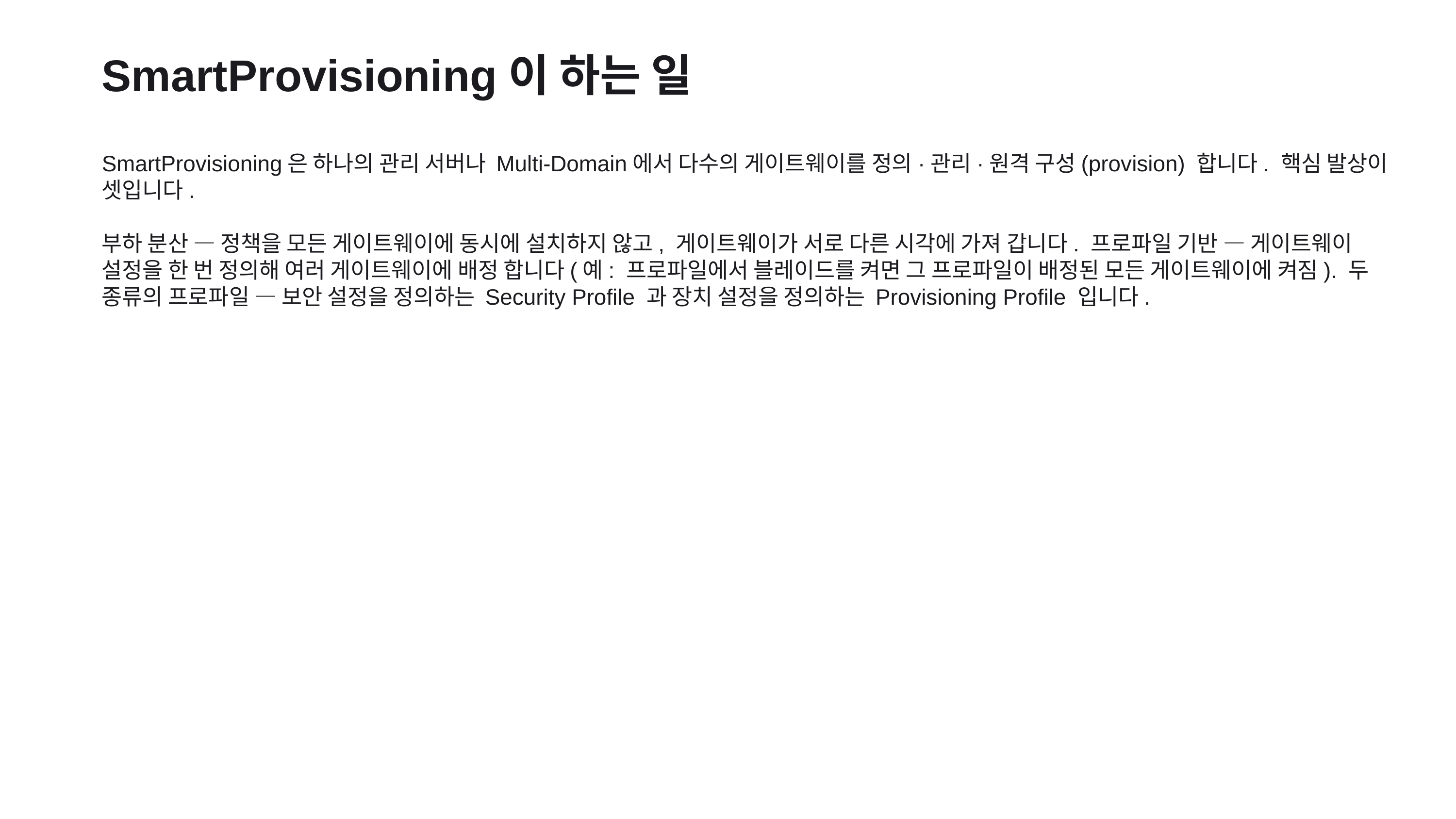

SmartProvisioning이 하는 일
SmartProvisioning은 하나의 관리 서버나 Multi-Domain에서 다수의 게이트웨이를 정의·관리·원격 구성(provision) 합니다. 핵심 발상이 셋입니다.

부하 분산 — 정책을 모든 게이트웨이에 동시에 설치하지 않고, 게이트웨이가 서로 다른 시각에 가져 갑니다. 프로파일 기반 — 게이트웨이 설정을 한 번 정의해 여러 게이트웨이에 배정 합니다(예: 프로파일에서 블레이드를 켜면 그 프로파일이 배정된 모든 게이트웨이에 켜짐). 두 종류의 프로파일 — 보안 설정을 정의하는 Security Profile 과 장치 설정을 정의하는 Provisioning Profile 입니다.